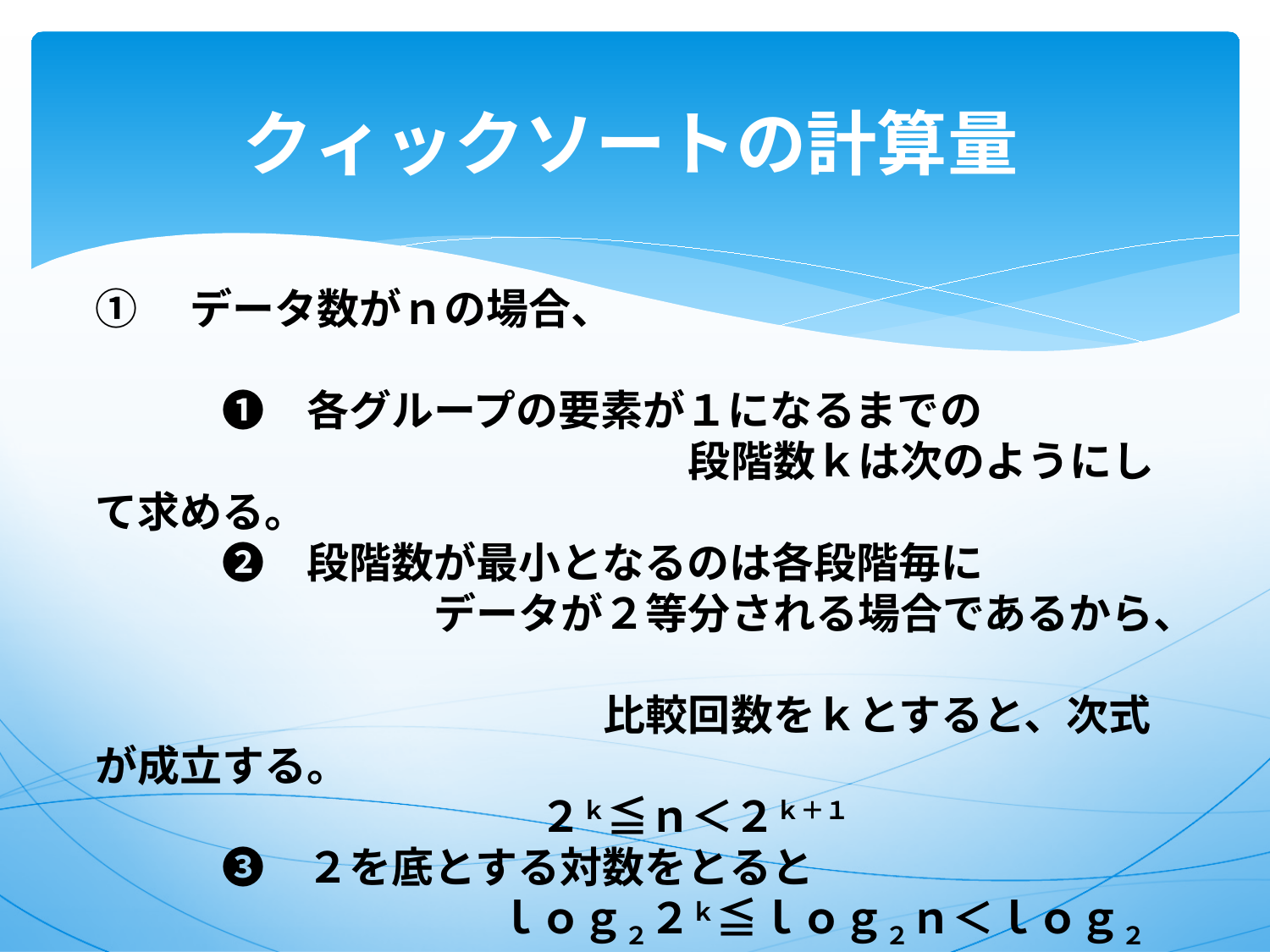

# クィックソートの計算量
①　データ数がｎの場合、

　　　❶　各グループの要素が１になるまでの
　　　　　　　　　　　　　　段階数ｋは次のようにして求める。
　　　❷　段階数が最小となるのは各段階毎に
　　　　　　　　データが２等分される場合であるから、
　　　　　　　　　　　　比較回数をｋとすると、次式が成立する。
　　　　　　　　　２ｋ≦ｎ＜２ｋ＋１
　　　❸　２を底とする対数をとると
　　　　　　　　ｌｏｇ２２ｋ≦ｌｏｇ２ｎ＜ｌｏｇ２２ｋ＋１
　　　　　　　　　　　　ｋ≦ｌｏｇ２ｎ＜ｋ＋１